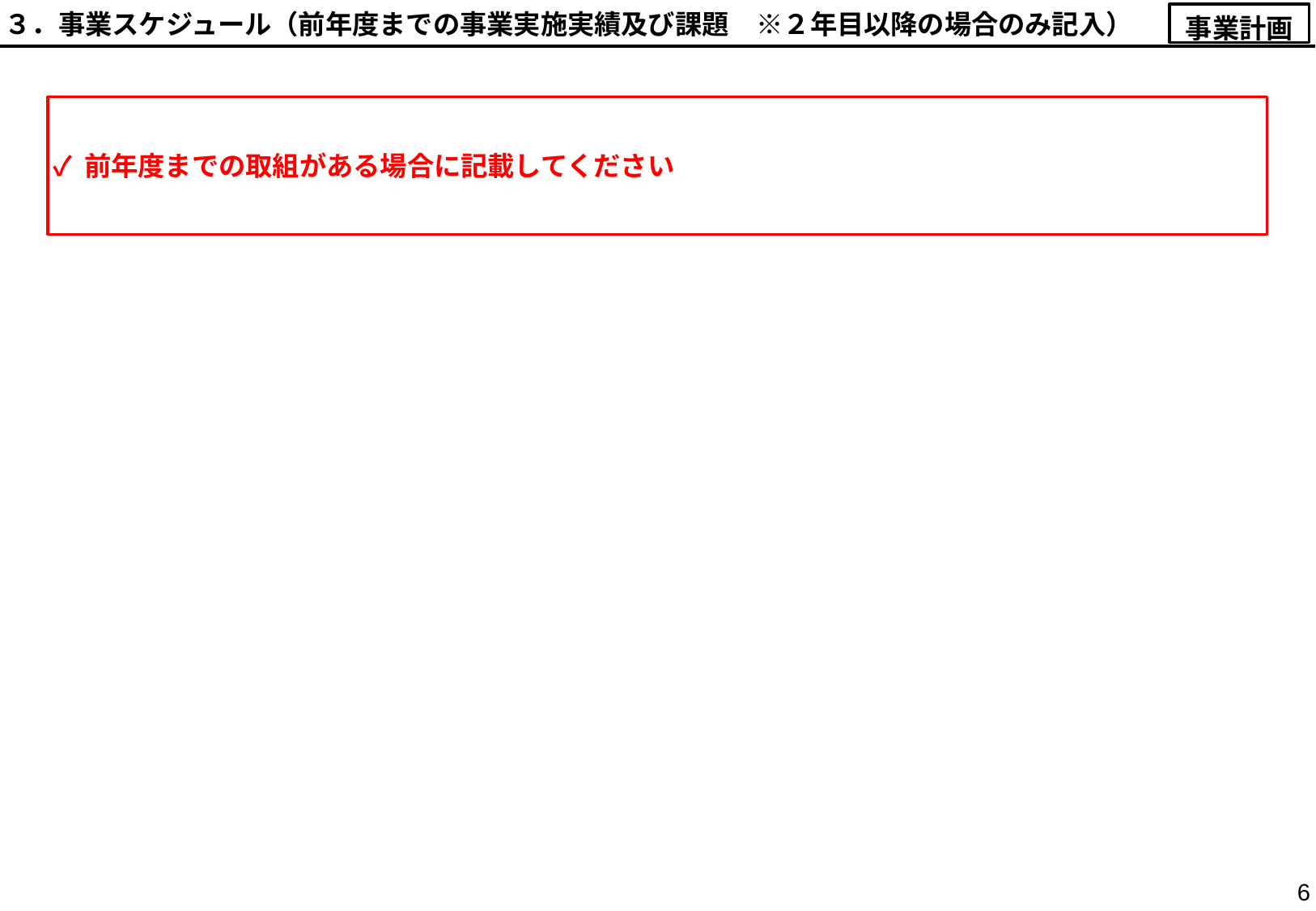

３．事業スケジュール（前年度までの事業実施実績及び課題　※２年目以降の場合のみ記入）
事業計画
✓ 前年度までの取組がある場合に記載してください
6